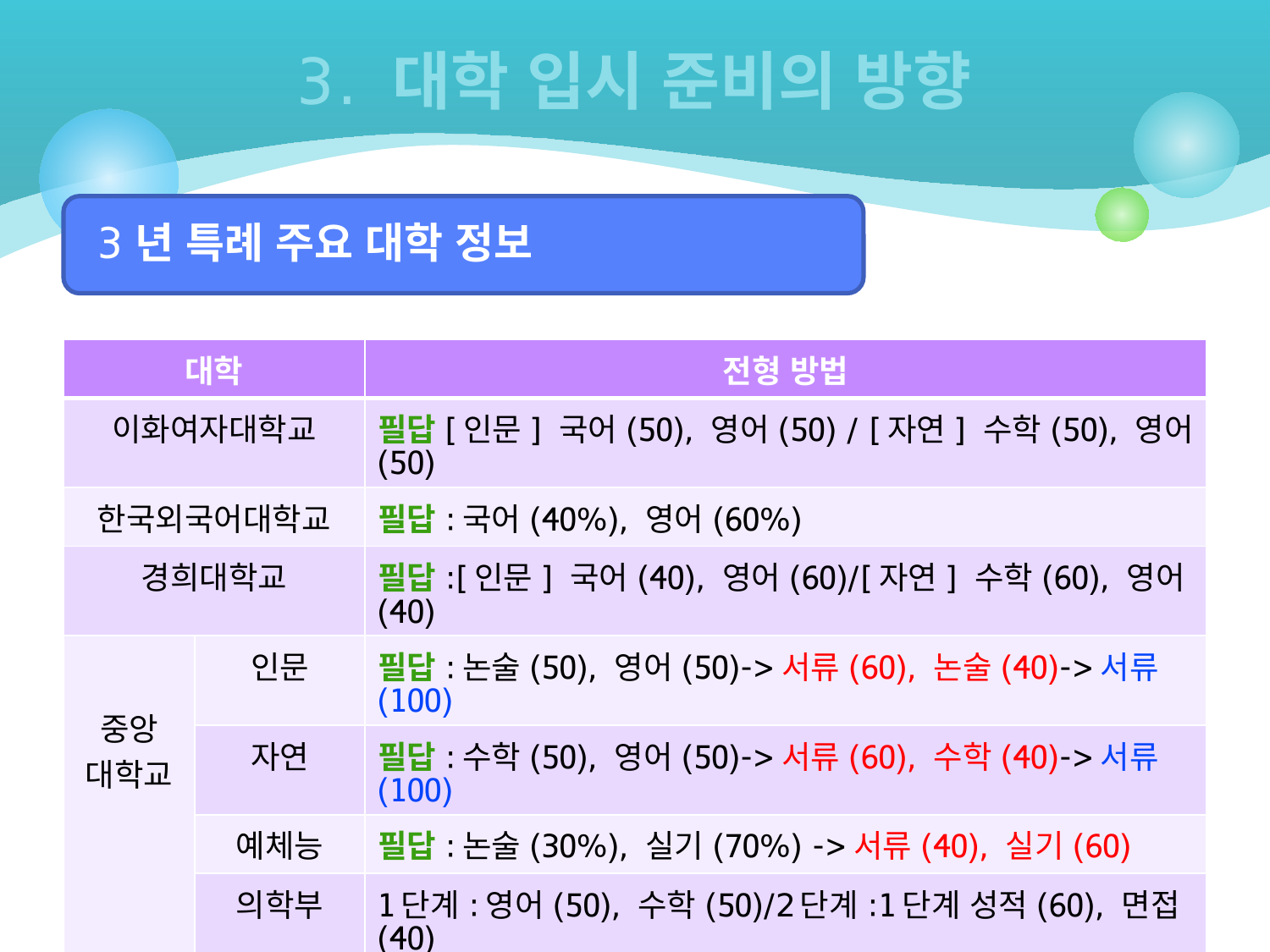

# 3. 대학 입시 준비의 방향

3년 특례 주요 대학 정보
| 대학 |  | 전형 방법 |
| --- | --- | --- |
| 이화여자대학교 |  | 필답[인문] 국어(50), 영어(50) / [자연] 수학(50), 영어(50) |
| 한국외국어대학교 |  | 필답:국어(40%), 영어(60%) |
| 경희대학교 |  | 필답:[인문] 국어(40), 영어(60)/[자연] 수학(60), 영어(40) |
| 중앙 대학교 | 인문 | 필답:논술(50), 영어(50)->서류(60), 논술(40)->서류(100) |
|  | 자연 | 필답:수학(50), 영어(50)->서류(60), 수학(40)->서류(100) |
|  | 예체능 | 필답:논술(30%), 실기(70%) ->서류(40), 실기(60) |
|  | 의학부 | 1단계:영어(50), 수학(50)/2단계:1단계 성적(60), 면접(40) -> 1단계:서류(60), 수학(40)/2단계: 1단계(60), 면접(40) |
| 숙명여자대학교 |  | 필답: [인문]국어(50), 영어(20), 외국어 에세이(30) [자연]국어(50), 수학(20), 외국어 에세이(30) [예체능]국어(40), 실기(60) |